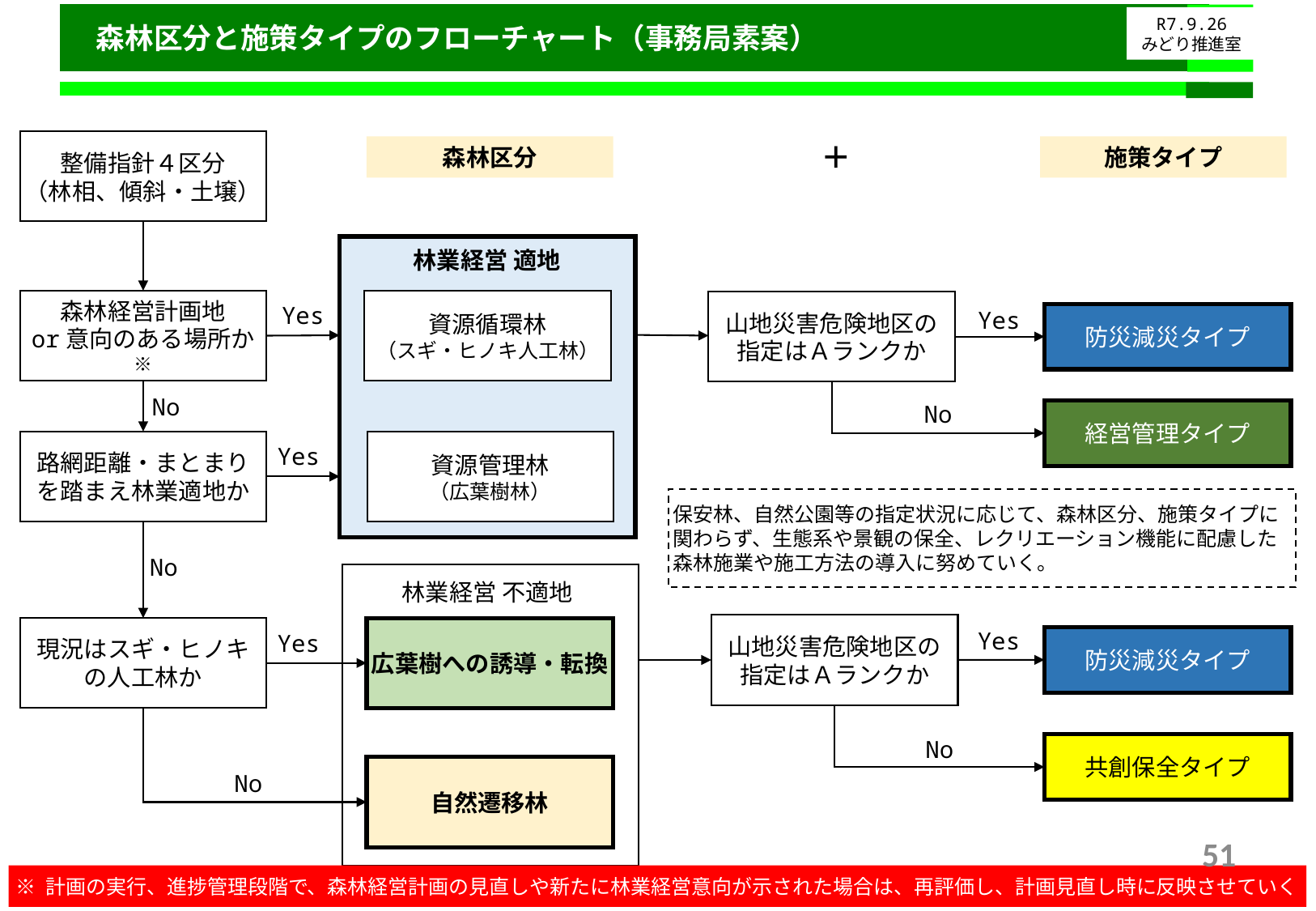

森林区分と施策タイプのフローチャート（事務局素案）

R7.9.26
みどり推進室
整備指針４区分
（林相、傾斜・土壌）
森林区分
＋
施策タイプ

林業経営 適地
資源循環林
（スギ・ヒノキ人工林）
森林経営計画地
or意向のある場所か※
山地災害危険地区の
指定はＡランクか
Yes
Yes
防災減災タイプ
No
No
経営管理タイプ
路網距離・まとまり
を踏まえ林業適地か
資源管理林
（広葉樹林）
Yes
保安林、自然公園等の指定状況に応じて、森林区分、施策タイプに関わらず、生態系や景観の保全、レクリエーション機能に配慮した
森林施業や施工方法の導入に努めていく。
No

林業経営 不適地
山地災害危険地区の
指定はＡランクか
現況はスギ・ヒノキ
の人工林か
広葉樹への誘導・転換
Yes
Yes
防災減災タイプ
No
共創保全タイプ
自然遷移林
No
51
※ 計画の実行、進捗管理段階で、森林経営計画の見直しや新たに林業経営意向が示された場合は、再評価し、計画見直し時に反映させていく